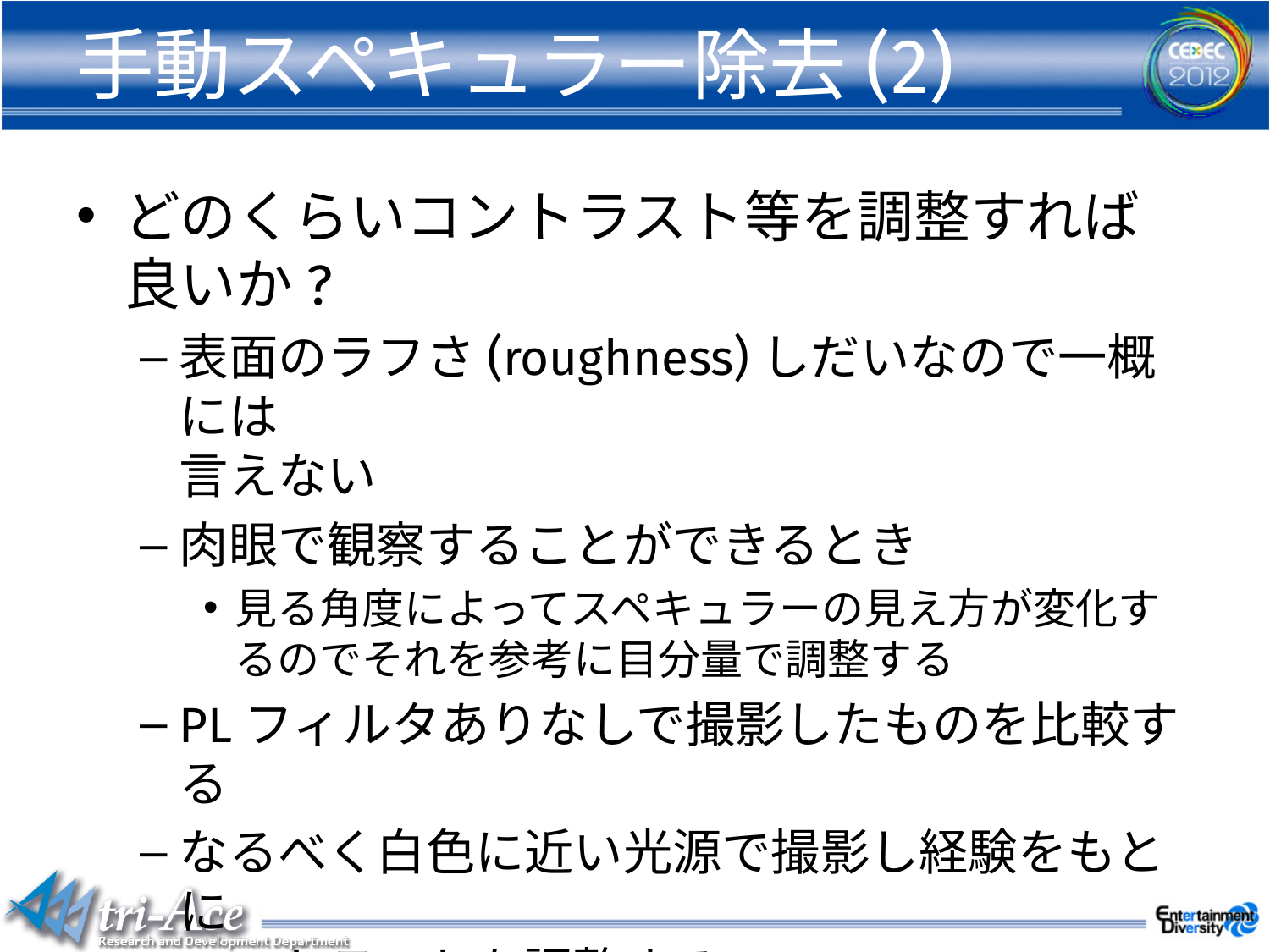

# 手動スペキュラー除去(2)
どのくらいコントラスト等を調整すれば良いか?
表面のラフさ(roughness)しだいなので一概には
言えない
肉眼で観察することができるとき
見る角度によってスペキュラーの見え方が変化するのでそれを参考に目分量で調整する
PLフィルタありなしで撮影したものを比較する
なるべく白色に近い光源で撮影し経験をもとに
コントラストを調整する